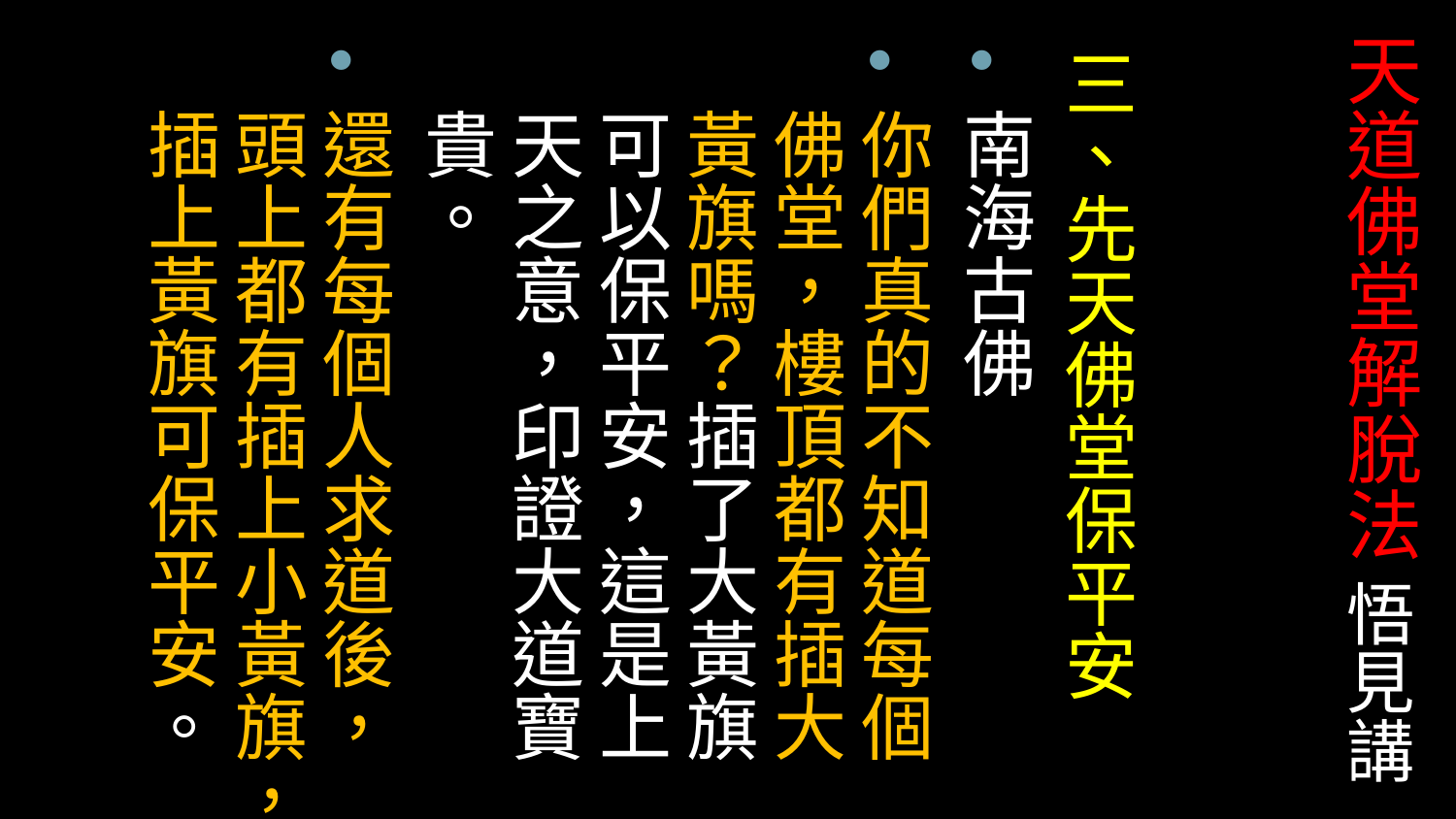

# 天道佛堂解脫法 悟見講
三、先天佛堂保平安
南海古佛
你們真的不知道每個佛堂，樓頂都有插大黃旗嗎？插了大黃旗可以保平安，這是上天之意，印證大道寶貴。
還有每個人求道後，頭上都有插上小黃旗，插上黃旗可保平安。